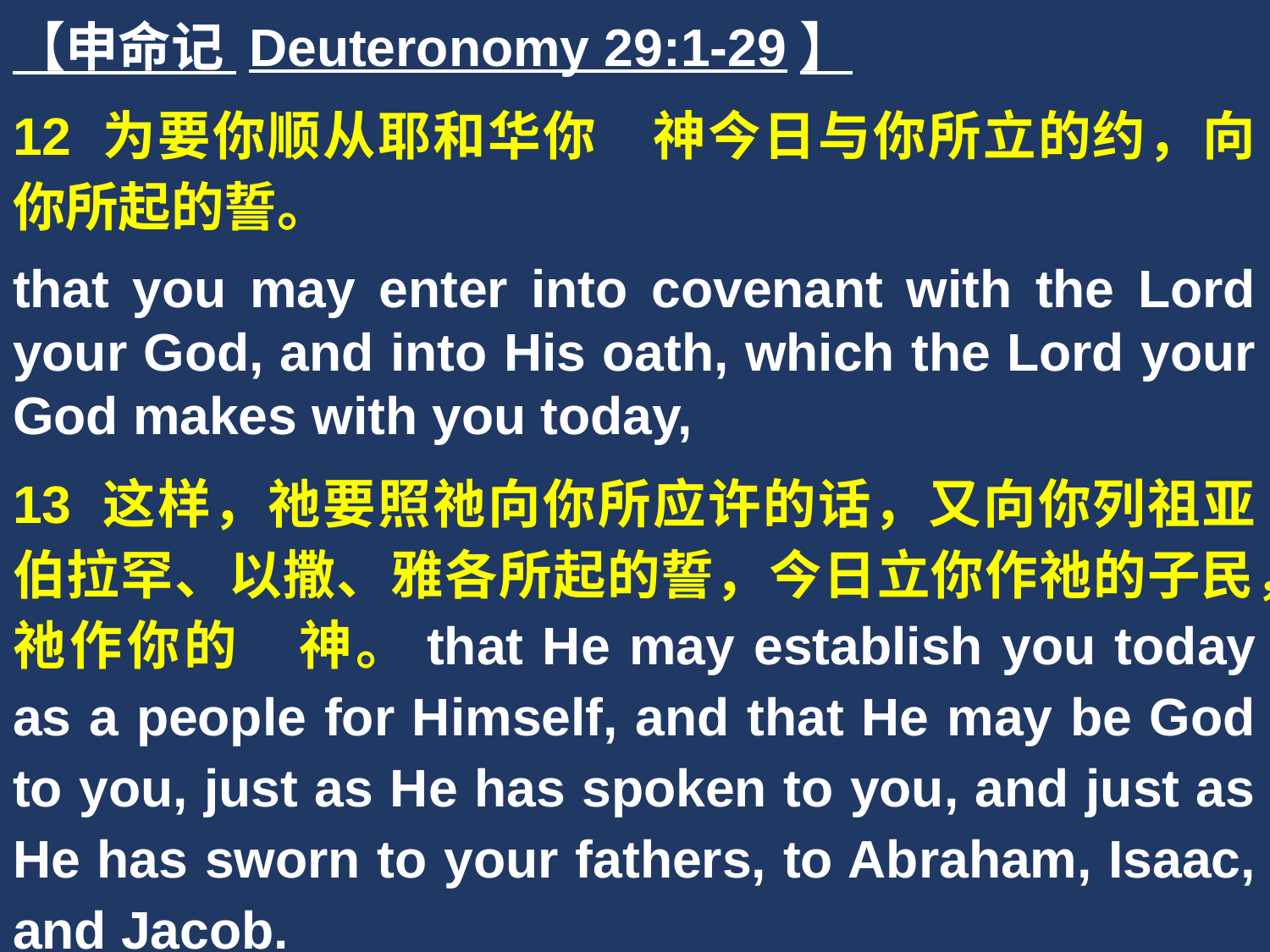

【申命记 Deuteronomy 29:1-29】
12 为要你顺从耶和华你　神今日与你所立的约，向你所起的誓。
that you may enter into covenant with the Lord your God, and into His oath, which the Lord your God makes with you today,
13 这样，祂要照祂向你所应许的话，又向你列祖亚伯拉罕、以撒、雅各所起的誓，今日立你作祂的子民，祂作你的　神。that He may establish you today as a people for Himself, and that He may be God to you, just as He has spoken to you, and just as He has sworn to your fathers, to Abraham, Isaac, and Jacob.